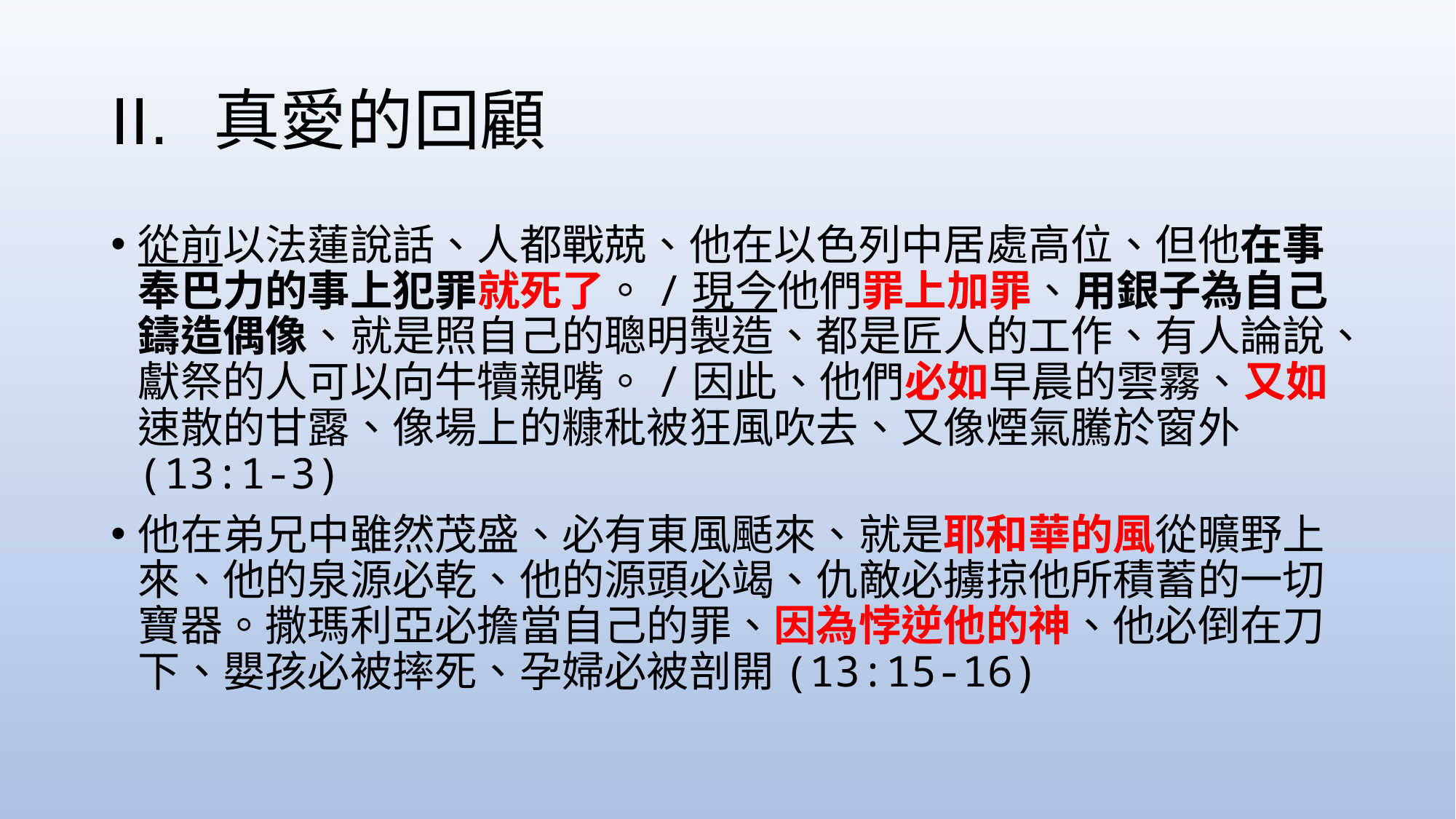

# 真愛的回顧
從前以法蓮說話、人都戰兢、他在以色列中居處高位、但他在事奉巴力的事上犯罪就死了。/現今他們罪上加罪、用銀子為自己鑄造偶像、就是照自己的聰明製造、都是匠人的工作、有人論說、獻祭的人可以向牛犢親嘴。/因此、他們必如早晨的雲霧、又如速散的甘露、像場上的糠秕被狂風吹去、又像煙氣騰於窗外(13:1-3)
他在弟兄中雖然茂盛、必有東風颳來、就是耶和華的風從曠野上來、他的泉源必乾、他的源頭必竭、仇敵必擄掠他所積蓄的一切寶器。撒瑪利亞必擔當自己的罪、因為悖逆他的神、他必倒在刀下、嬰孩必被摔死、孕婦必被剖開(13:15-16)